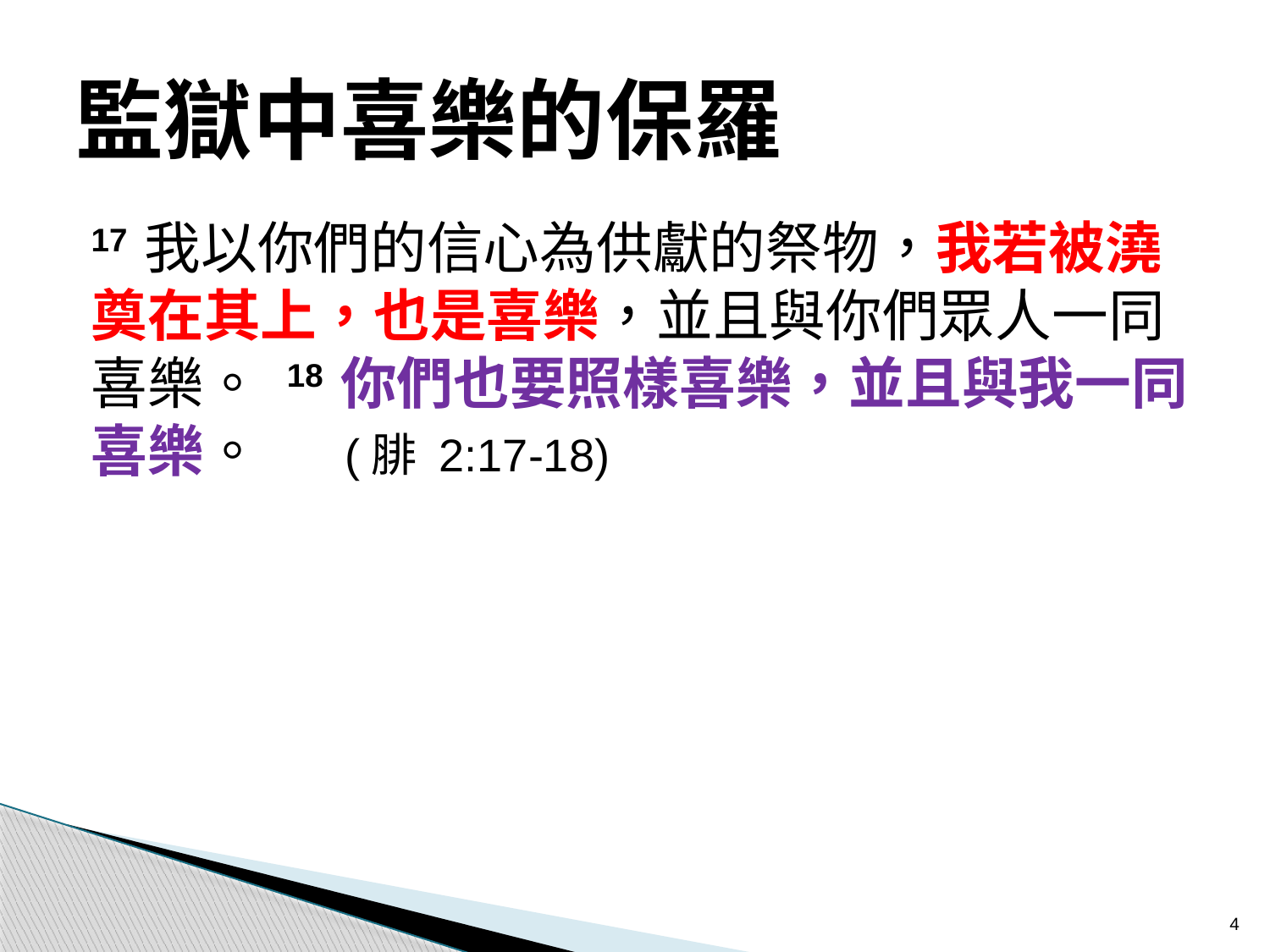

# 監獄中喜樂的保羅
17 我以你們的信心為供獻的祭物，我若被澆奠在其上，也是喜樂，並且與你們眾人一同喜樂。 18 你們也要照樣喜樂，並且與我一同喜樂。	(腓 2:17-18)
4